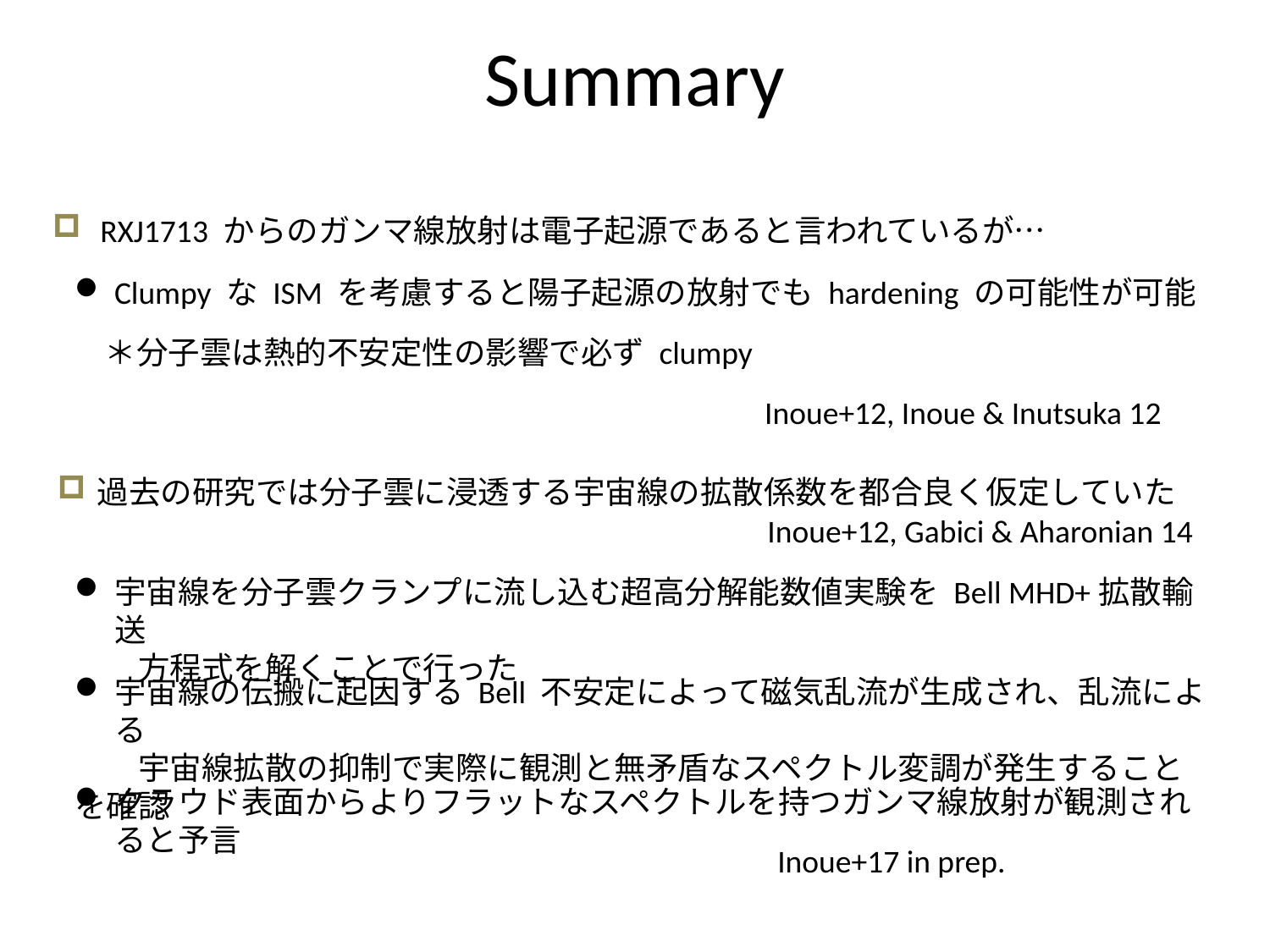

# Summary
RXJ1713 からのガンマ線放射は電子起源であると言われているが…
Clumpy な ISM を考慮すると陽子起源の放射でも hardening の可能性が可能
＊分子雲は熱的不安定性の影響で必ず clumpy
Inoue+12, Inoue & Inutsuka 12
過去の研究では分子雲に浸透する宇宙線の拡散係数を都合良く仮定していた
Inoue+12, Gabici & Aharonian 14
宇宙線を分子雲クランプに流し込む超高分解能数値実験を Bell MHD+拡散輸送
　　方程式を解くことで行った
宇宙線の伝搬に起因する Bell 不安定によって磁気乱流が生成され、乱流による
　　宇宙線拡散の抑制で実際に観測と無矛盾なスペクトル変調が発生することを確認
クラウド表面からよりフラットなスペクトルを持つガンマ線放射が観測されると予言
Inoue+17 in prep.